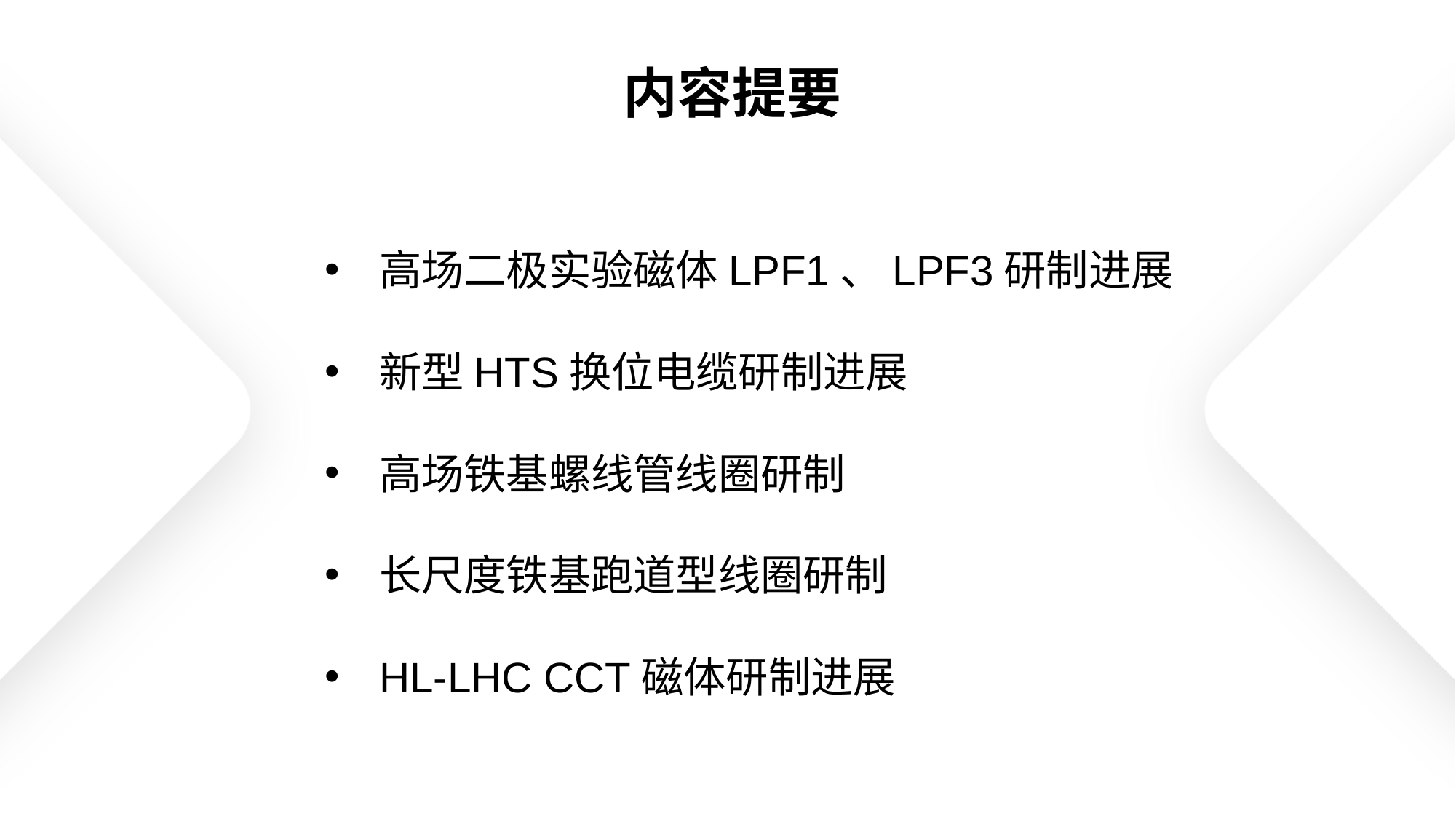

# 内容提要
高场二极实验磁体LPF1、LPF3研制进展
新型HTS换位电缆研制进展
高场铁基螺线管线圈研制
长尺度铁基跑道型线圈研制
HL-LHC CCT磁体研制进展